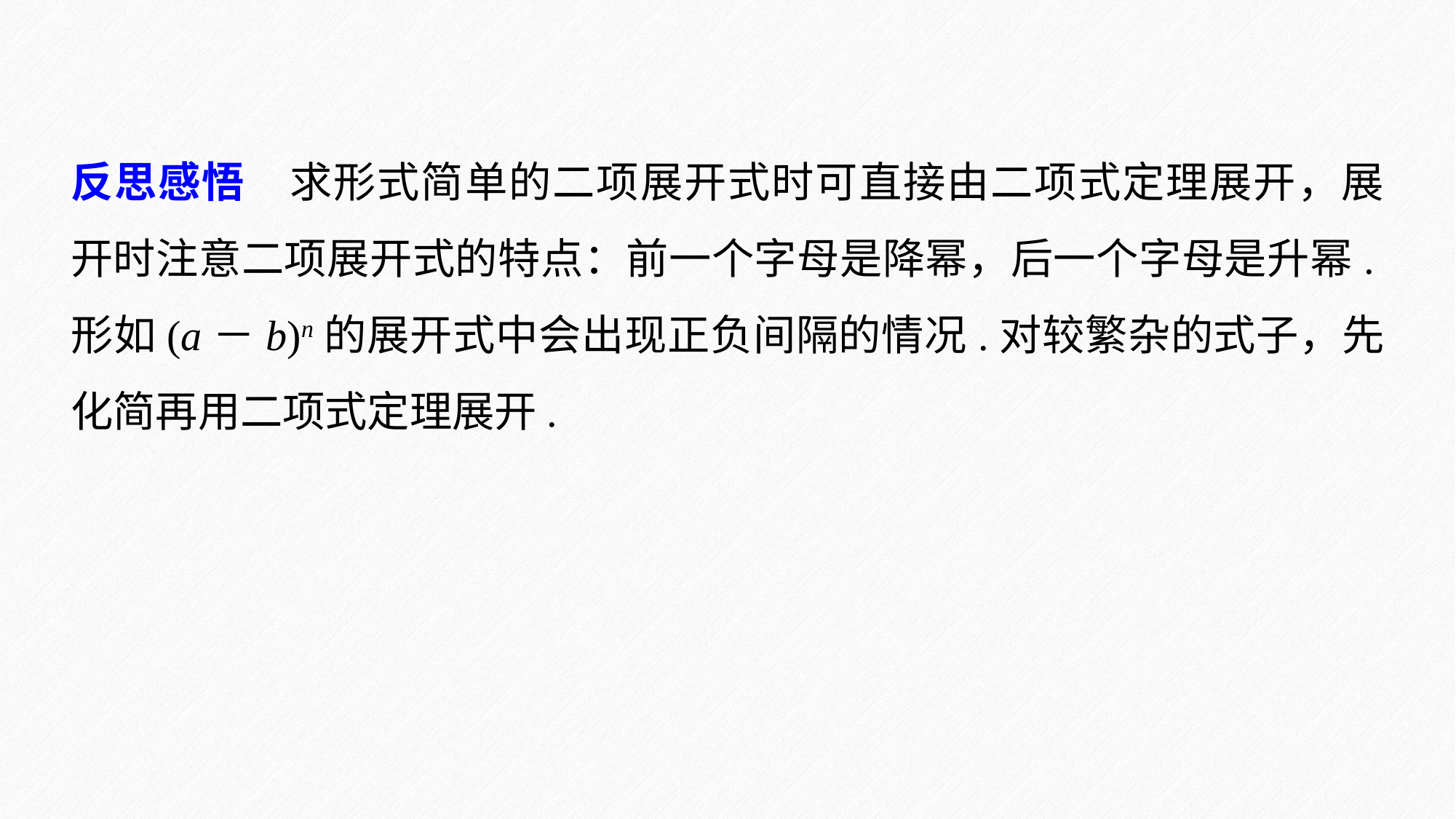

反思感悟　求形式简单的二项展开式时可直接由二项式定理展开，展开时注意二项展开式的特点：前一个字母是降幂，后一个字母是升幂.形如(a－b)n的展开式中会出现正负间隔的情况.对较繁杂的式子，先化简再用二项式定理展开.